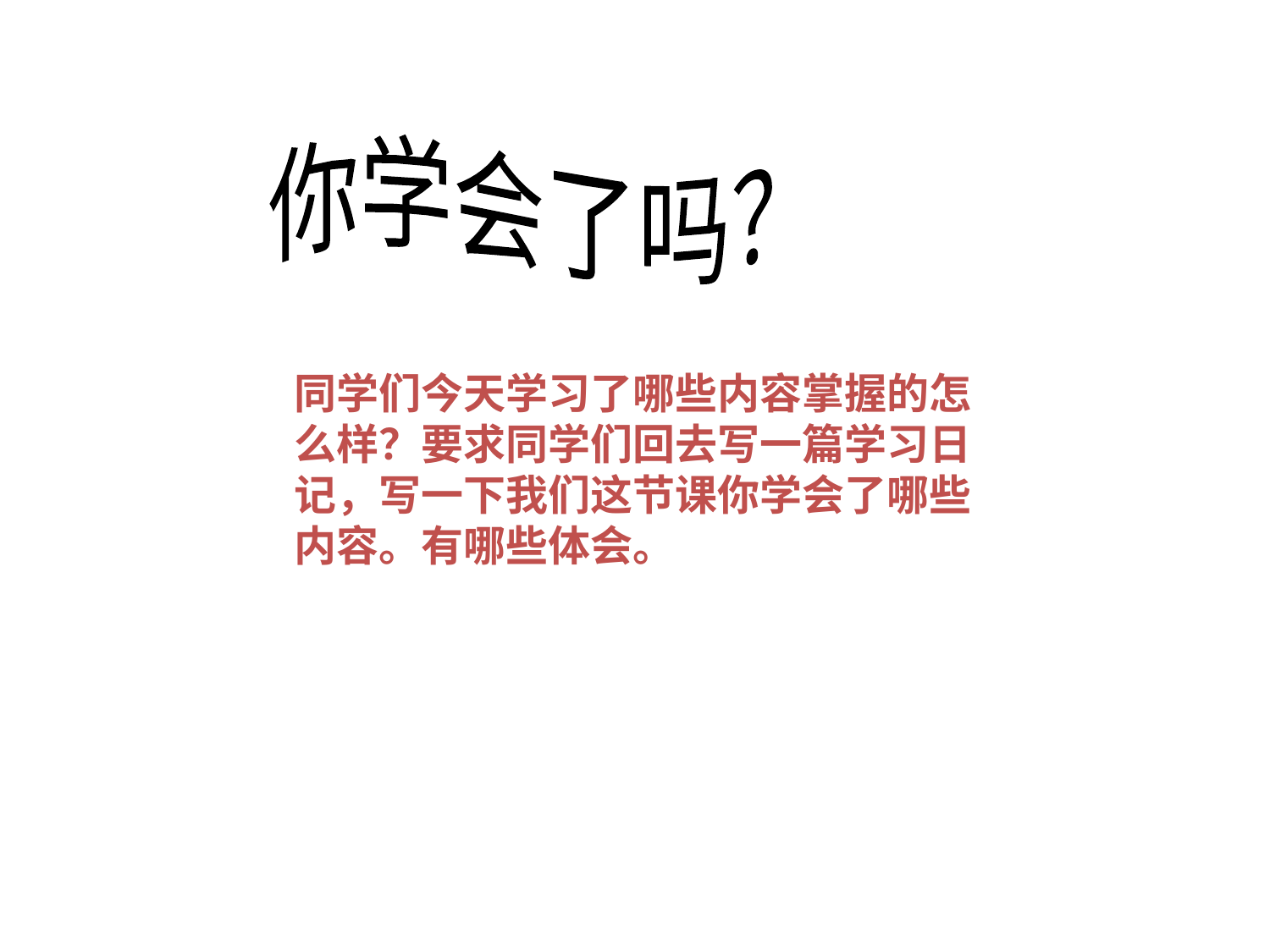

你学会了吗？
同学们今天学习了哪些内容掌握的怎么样？要求同学们回去写一篇学习日记，写一下我们这节课你学会了哪些内容。有哪些体会。